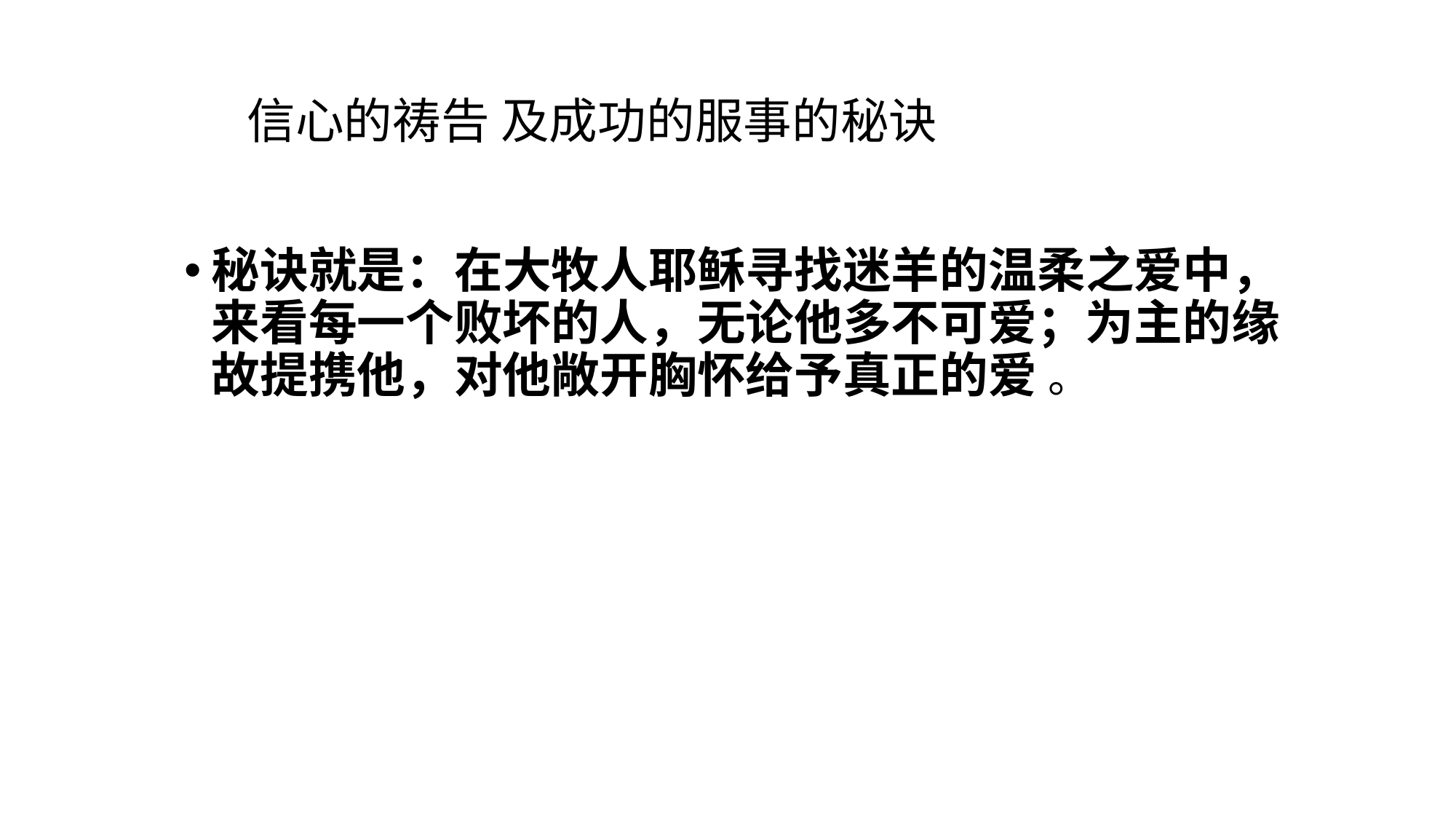

# 信心的祷告 及成功的服事的秘诀
秘诀就是：在大牧人耶稣寻找迷羊的温柔之爱中，来看每一个败坏的人，无论他多不可爱；为主的缘故提携他，对他敞开胸怀给予真正的爱 。